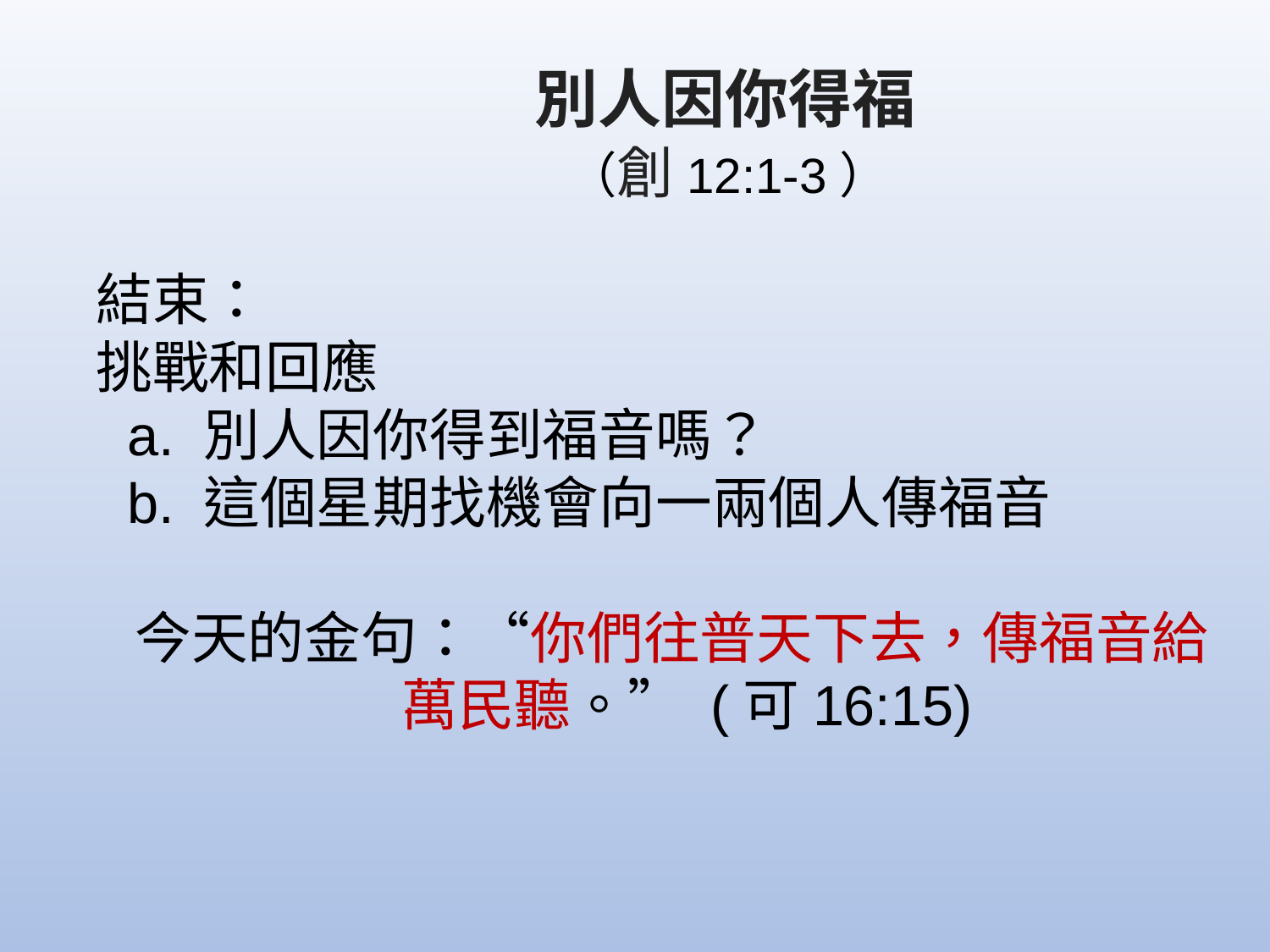

別人因你得福
		      	       （創12:1-3）

結束：
挑戰和回應
  a. 別人因你得到福音嗎？
  b. 這個星期找機會向一兩個人傳福音
  今天的金句：“你們往普天下去，傳福音給
                       萬民聽。” (可16:15)